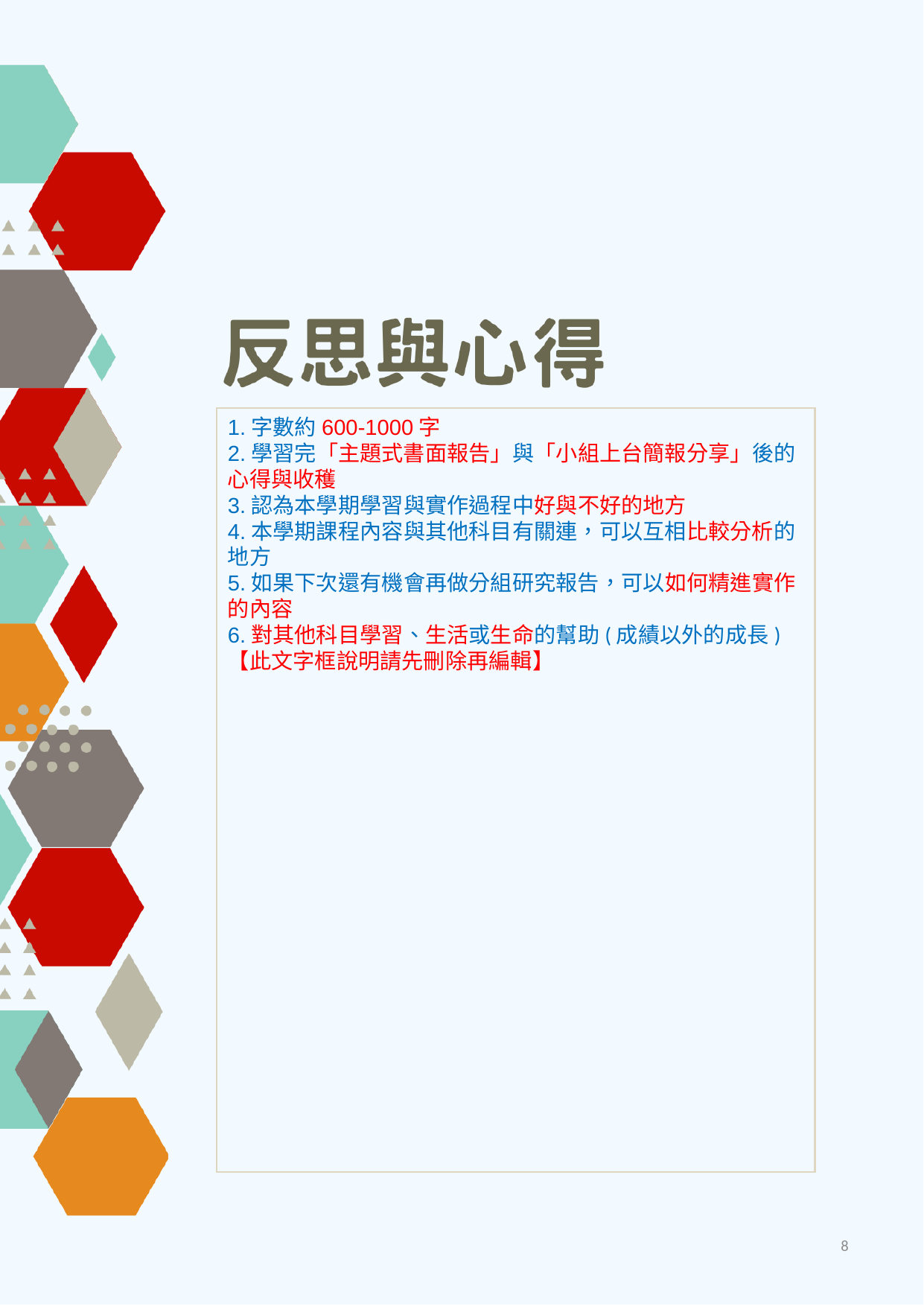

1.字數約600-1000字
2.學習完「主題式書面報告」與「小組上台簡報分享」後的心得與收穫
3.認為本學期學習與實作過程中好與不好的地方
4.本學期課程內容與其他科目有關連，可以互相比較分析的地方
5.如果下次還有機會再做分組研究報告，可以如何精進實作的內容
6.對其他科目學習、生活或生命的幫助(成績以外的成長)
【此文字框說明請先刪除再編輯】
8